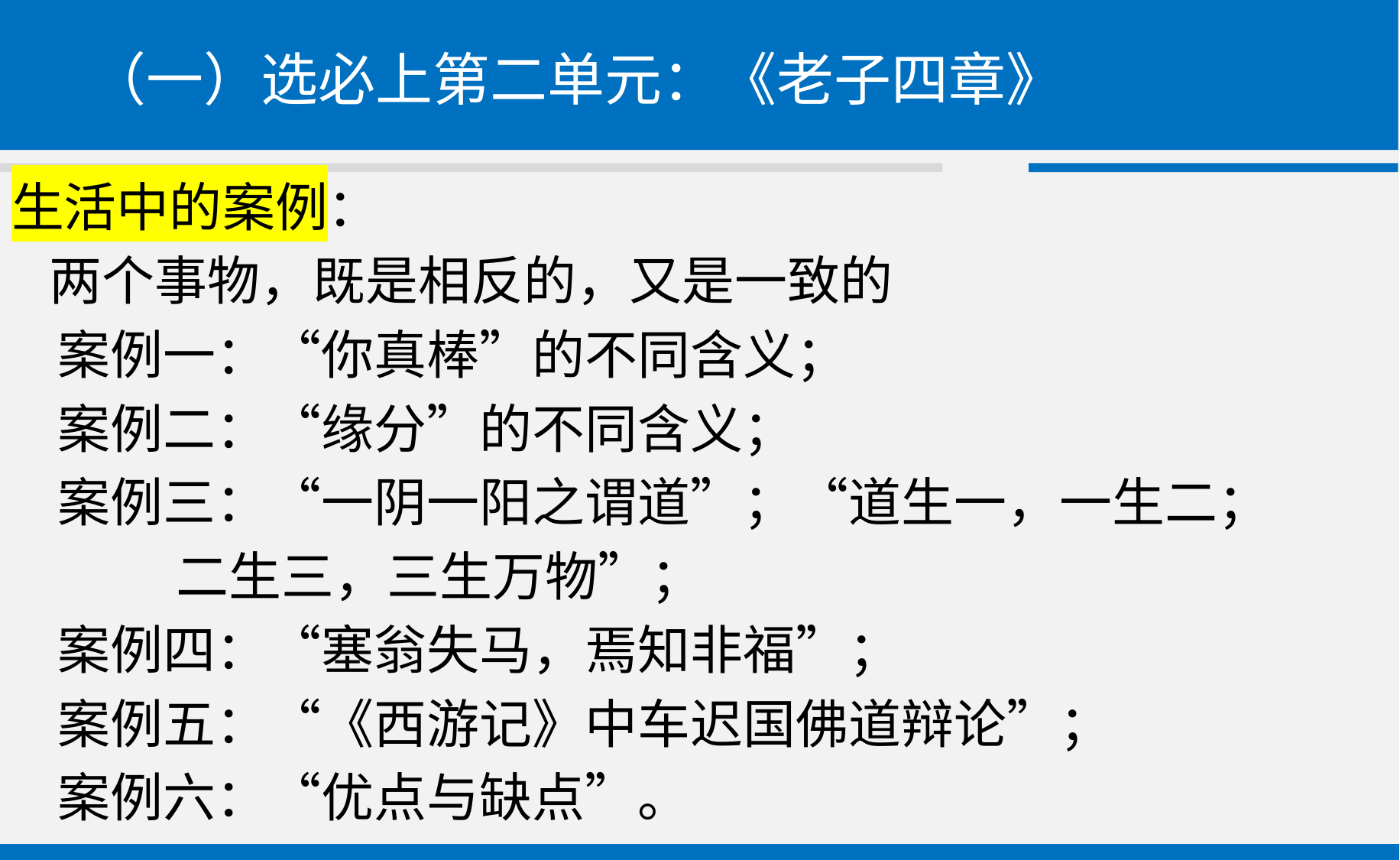

# （一）选必上第二单元：《老子四章》
生活中的案例：
   两个事物，既是相反的，又是一致的
   案例一：“你真棒”的不同含义；
   案例二：“缘分”的不同含义；
   案例三：“一阴一阳之谓道”；“道生一，一生二；
             二生三，三生万物”；
   案例四：“塞翁失马，焉知非福”；
   案例五：“《西游记》中车迟国佛道辩论”；
   案例六：“优点与缺点”。